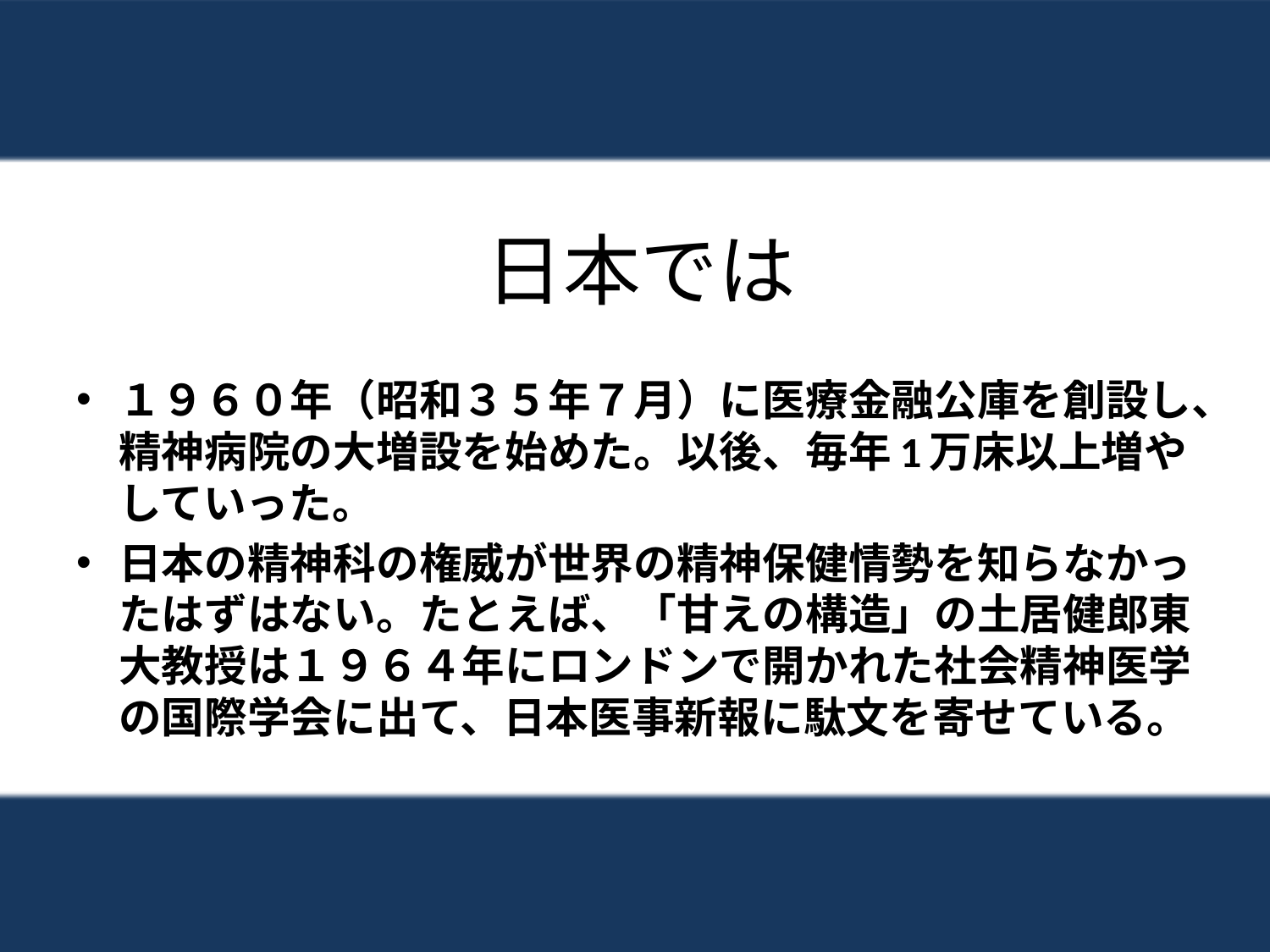

# 日本では
１９６０年（昭和３５年７月）に医療金融公庫を創設し、精神病院の大増設を始めた。以後、毎年1万床以上増やしていった。
日本の精神科の権威が世界の精神保健情勢を知らなかったはずはない。たとえば、「甘えの構造」の土居健郎東大教授は１９６４年にロンドンで開かれた社会精神医学の国際学会に出て、日本医事新報に駄文を寄せている。